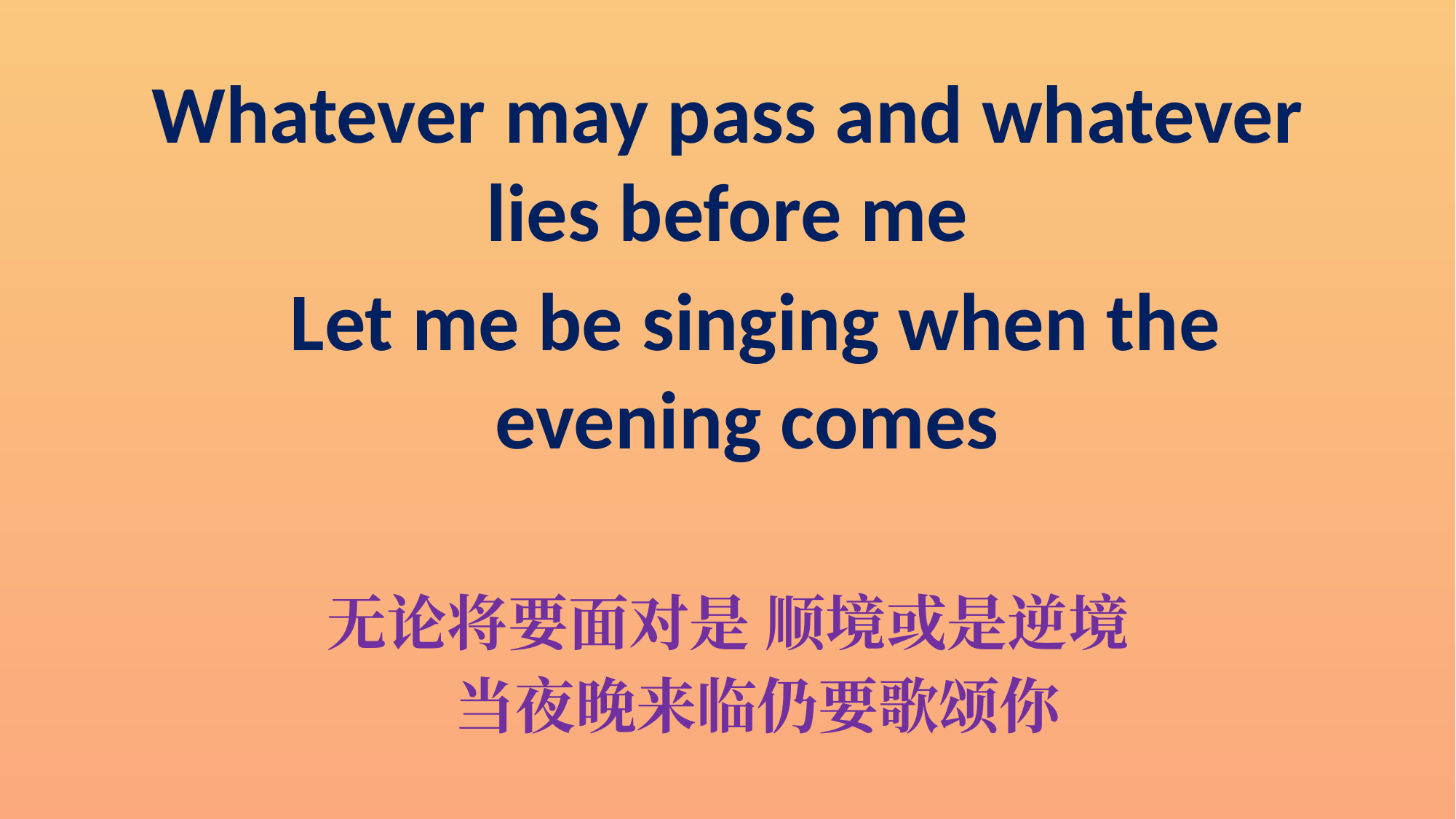

Whatever may pass and whatever lies before me
   Let me be singing when the evening comes

无论将要面对是 顺境或是逆境
   当夜晚来临仍要歌颂你